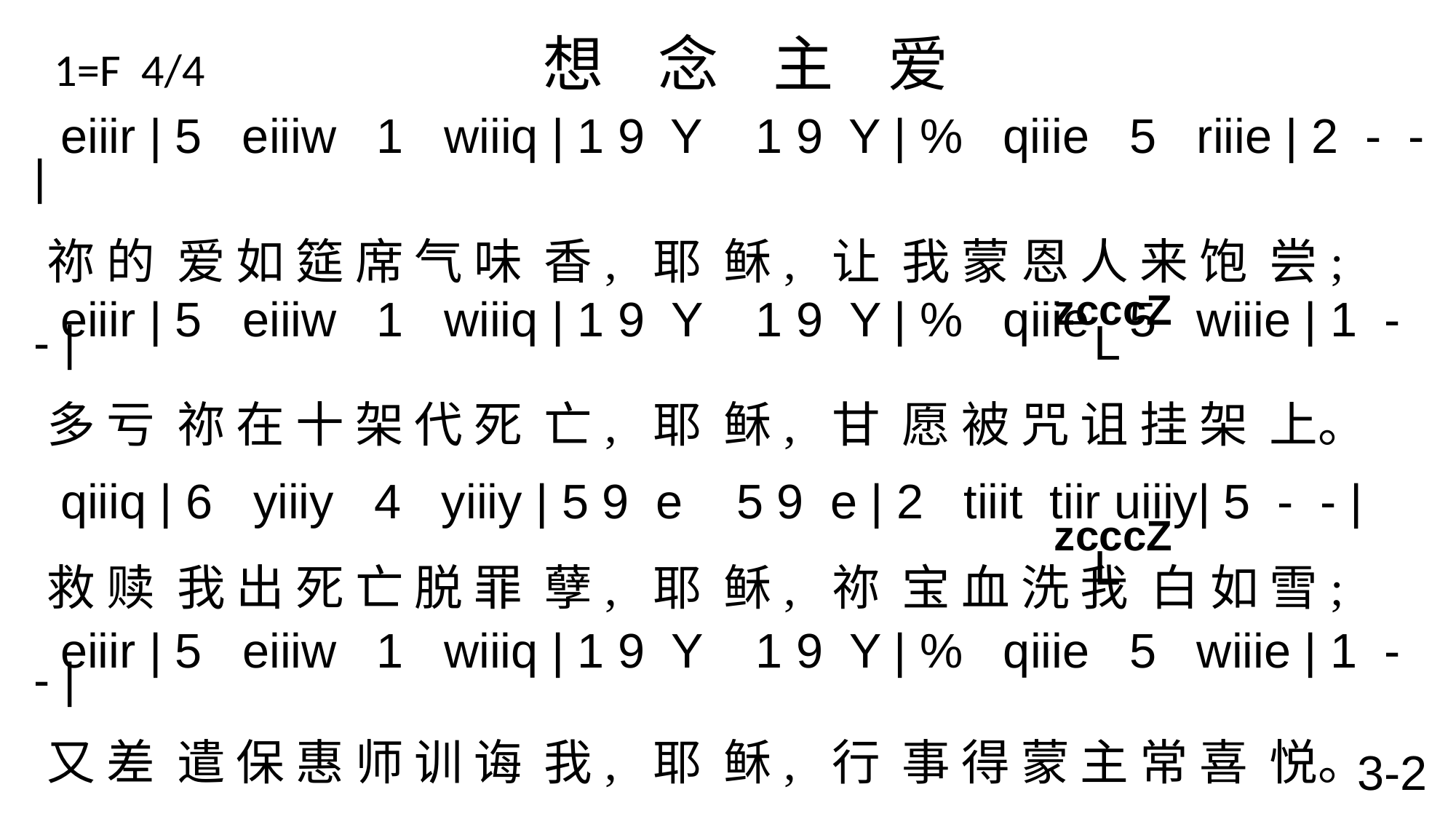

# 1=F  4/4                               想    念    主    爱
 eiiir | 5   eiiiw   1   wiiiq | 1 9  Y    1 9  Y | %   qiiie   5   riiie | 2  -  - |
祢 的  爱 如 筵 席 气 味  香,  耶  稣,  让  我 蒙 恩 人 来 饱  尝;
 eiiir | 5   eiiiw   1   wiiiq | 1 9  Y    1 9  Y | %   qiiie   5   wiiie | 1  -  - |
多 亏  祢 在 十 架 代 死  亡,  耶  稣,  甘  愿 被 咒 诅 挂 架  上。
 qiiiq | 6   yiiiy   4   yiiiy | 5 9  e    5 9  e | 2   tiiit  tiir uiiiy| 5  -  - |
救 赎  我 出 死 亡 脱 罪  孽,  耶  稣,  祢  宝 血 洗 我  白 如 雪;
 eiiir | 5   eiiiw   1   wiiiq | 1 9  Y    1 9  Y | %   qiiie   5   wiiie | 1  -  - |
又 差  遣 保 惠 师 训 诲  我,  耶  稣,  行  事 得 蒙 主 常 喜  悦。
 qiiiq | 6   yiiiy   4   yiiiy | 5 9  e    5 9  e | 2   tiiit  tiir uiiiy| 5  -  - |
我 的  爱 都 浇 奠 祢 脚  前,  耶  稣,  因  祢 比 万 有  满 我 意;
 eiiir | 5   eiiiw   1   wiiiq | 1 9  Y    1 9  Y | %   qiiie   5   wiiie | 1  -  - \
祢 到  底 又 尽 美 又 尽  善,  耶  稣,  我  心 欢 喜 住 祢 怀  里。
    zcccZ
L
    zcccZ
L
3-2